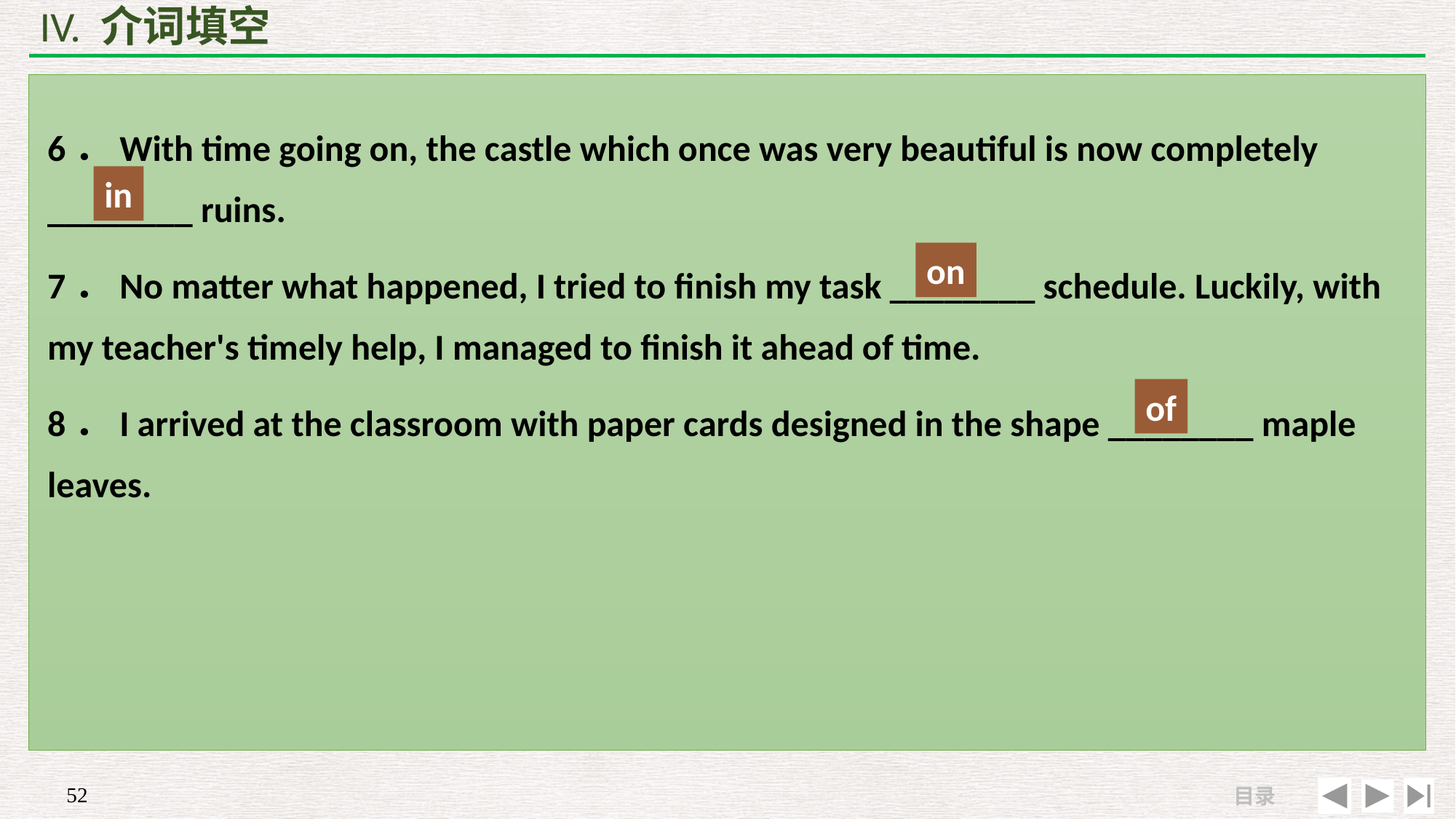

# IV. 介词填空

6．With time going on, the castle which once was very beautiful is now completely ________ ruins.
7．No matter what happened, I tried to finish my task ________ schedule. Luckily, with my teacher's timely help, I managed to finish it ahead of time.
8．I arrived at the classroom with paper cards designed in the shape ________ maple leaves.
in
on
of